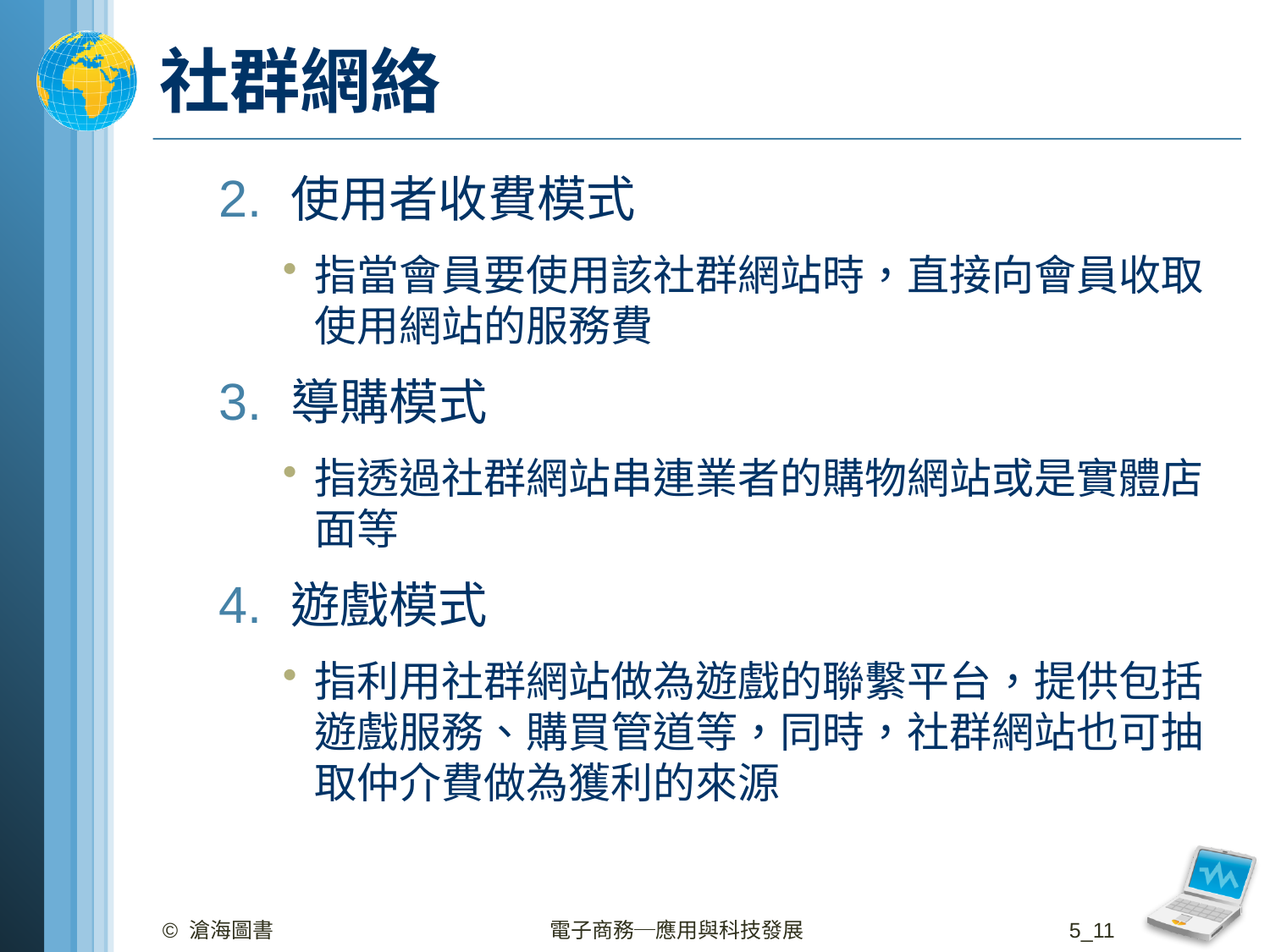

# 社群網絡
使用者收費模式
指當會員要使用該社群網站時，直接向會員收取使用網站的服務費
導購模式
指透過社群網站串連業者的購物網站或是實體店面等
遊戲模式
指利用社群網站做為遊戲的聯繫平台，提供包括遊戲服務、購買管道等，同時，社群網站也可抽取仲介費做為獲利的來源
© 滄海圖書
電子商務─應用與科技發展
5_11